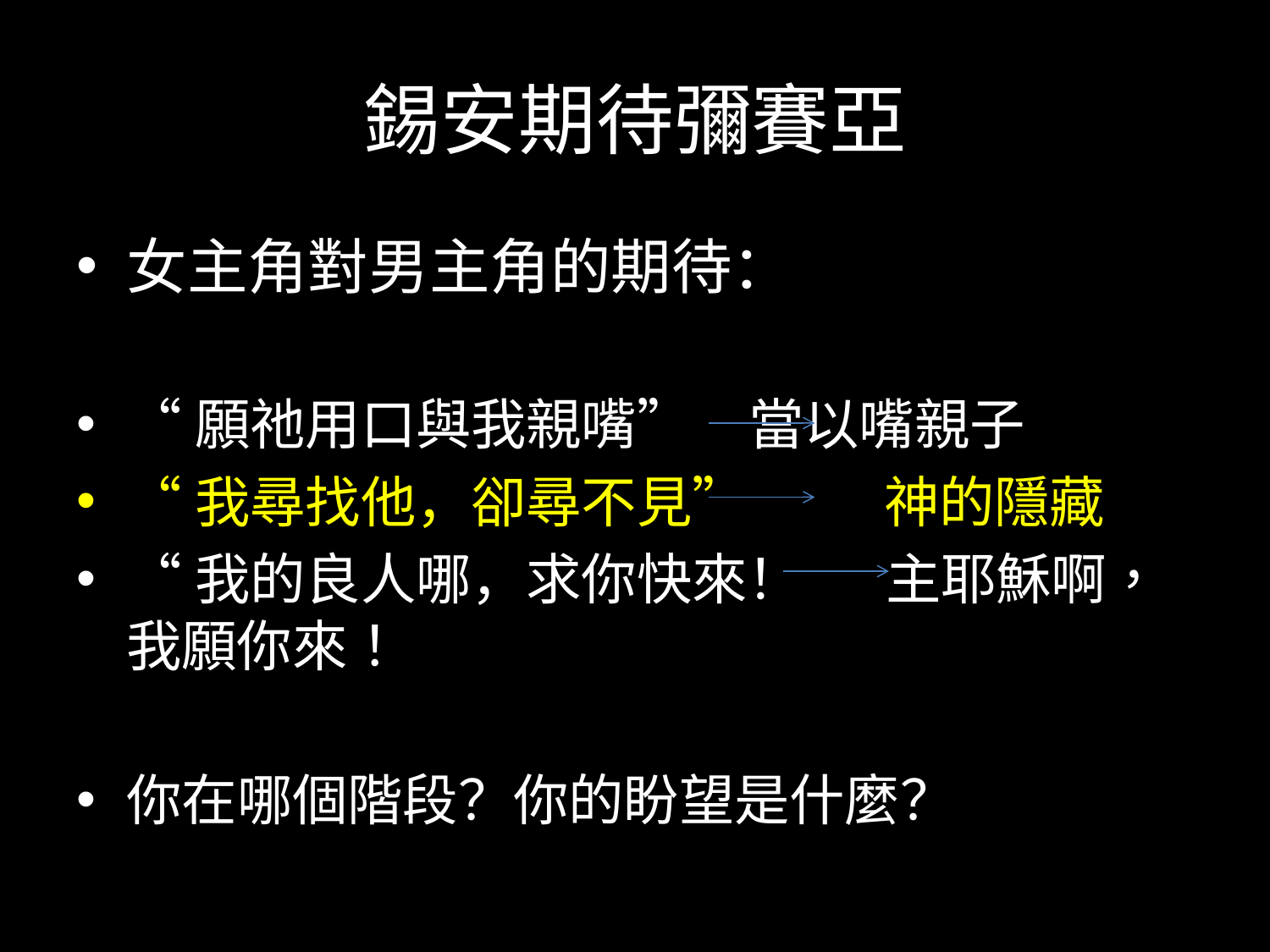

# 錫安期待彌賽亞
女主角對男主角的期待：

“願祂用口與我親嘴” 		當以嘴親子
“我尋找他，卻尋不見”	           神的隱藏
“我的良人哪，求你快來！		 主耶穌啊，我願你來！

你在哪個階段？你的盼望是什麼？